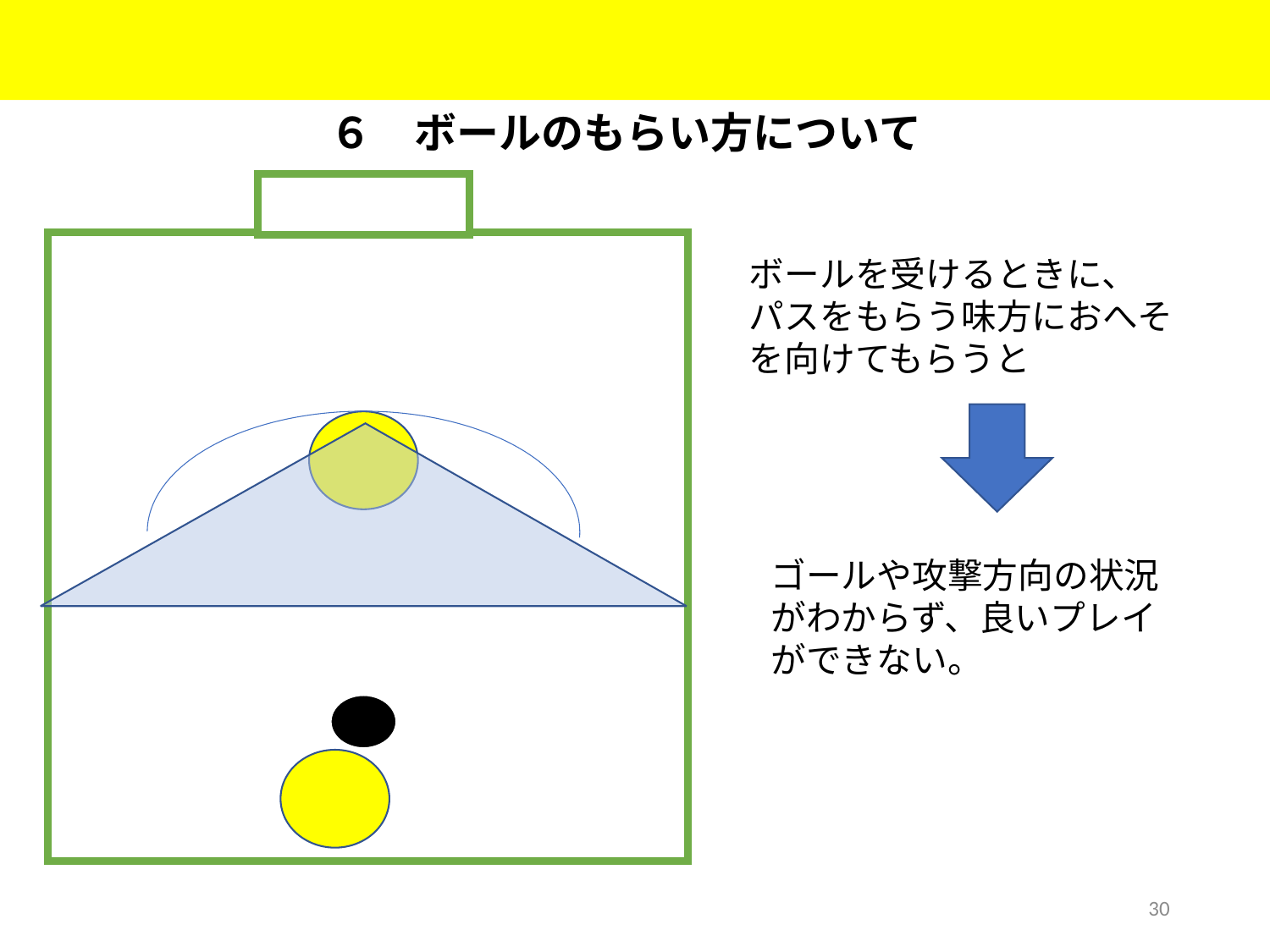

６　ボールのもらい方について

ボールを受けるときに、
パスをもらう味方におへそを向けてもらうと

ゴールや攻撃方向の状況がわからず、良いプレイができない。

30